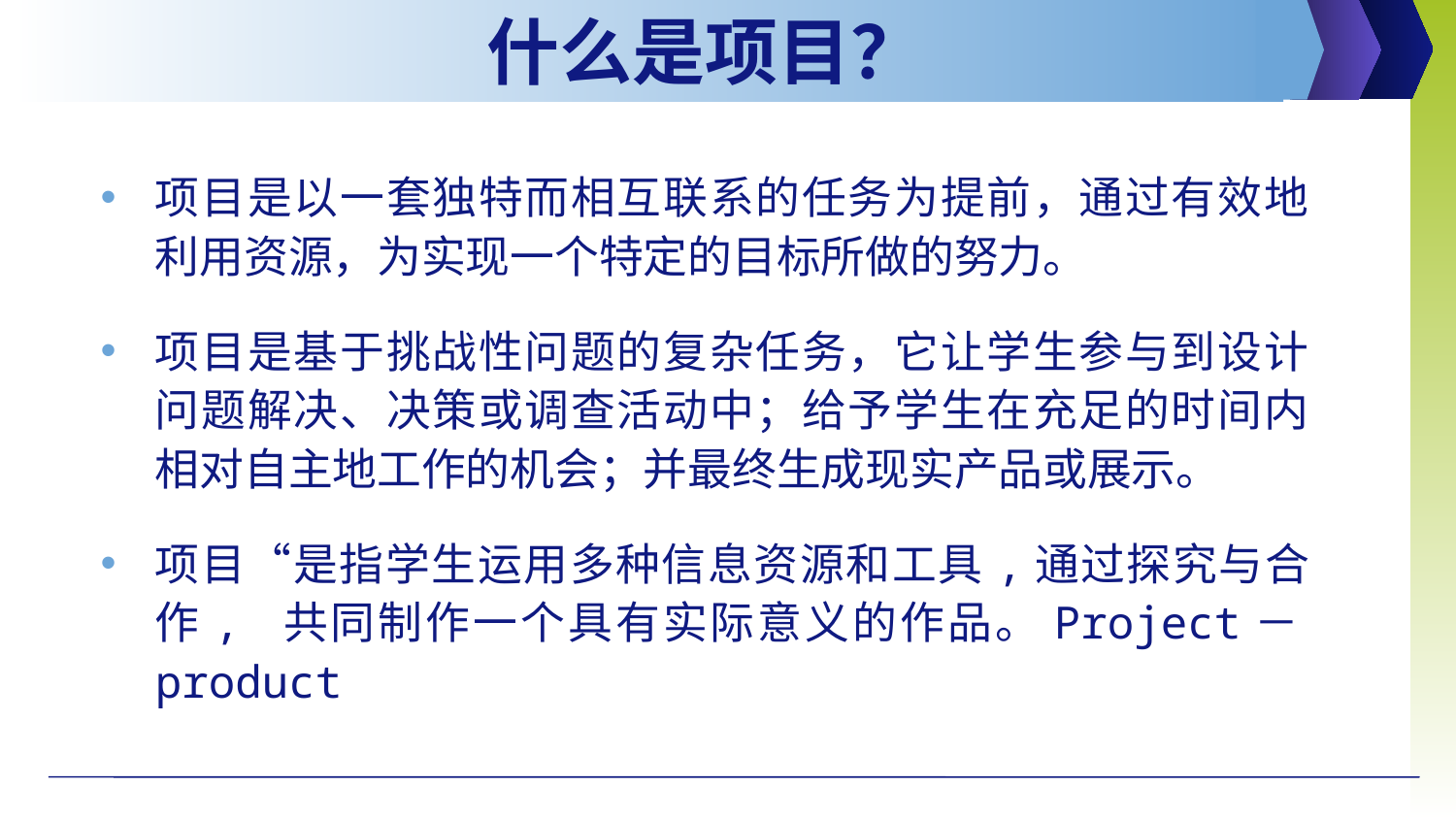

# 什么是项目？
项目是以一套独特而相互联系的任务为提前，通过有效地利用资源，为实现一个特定的目标所做的努力。
项目是基于挑战性问题的复杂任务，它让学生参与到设计问题解决、决策或调查活动中；给予学生在充足的时间内相对自主地工作的机会；并最终生成现实产品或展示。
项目“是指学生运用多种信息资源和工具,通过探究与合作, 共同制作一个具有实际意义的作品。Project－product